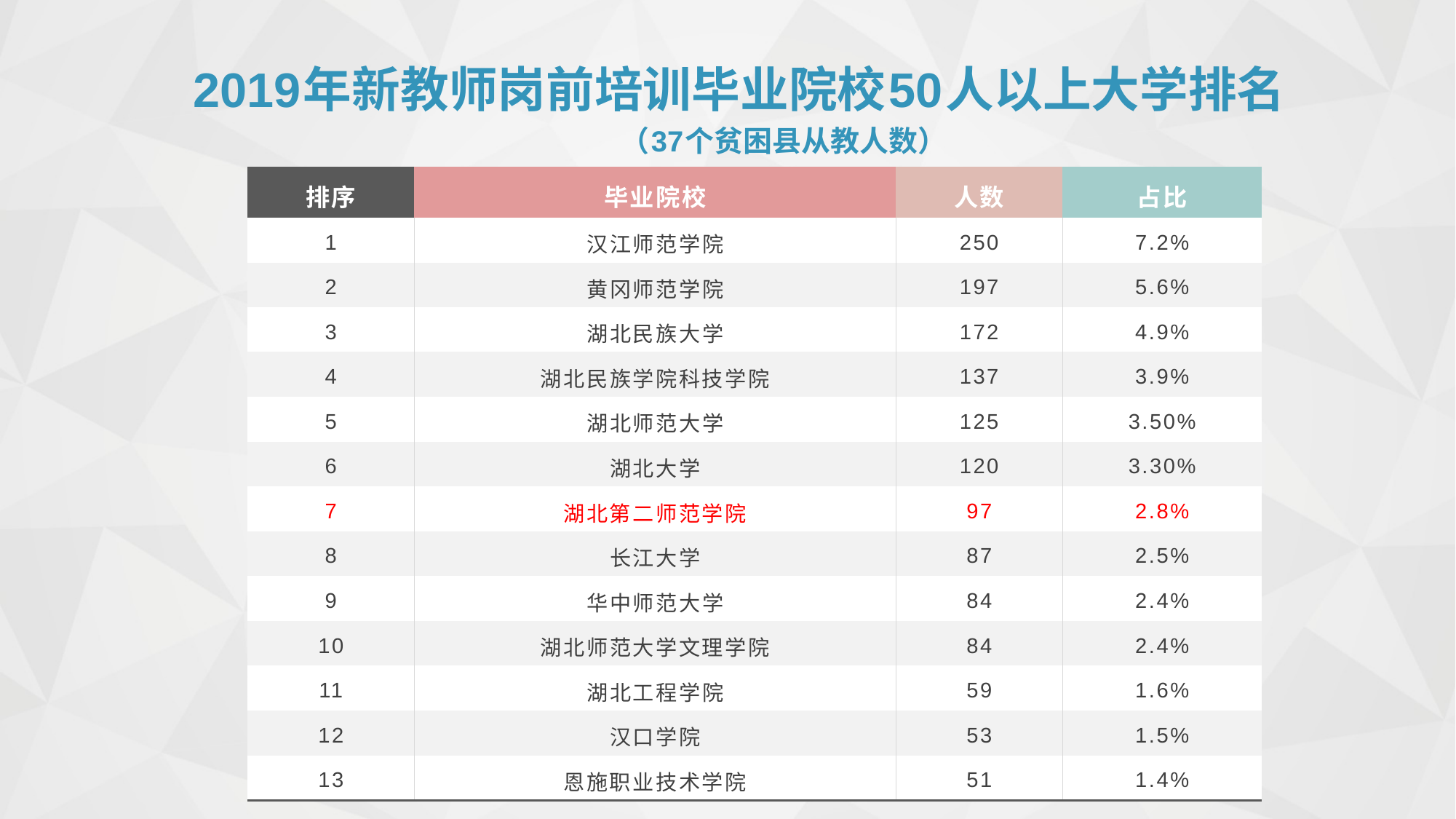

2019年新教师岗前培训毕业院校50人以上大学排名
（37个贫困县从教人数）
| 排序 | 毕业院校 | 人数 | 占比 |
| --- | --- | --- | --- |
| 1 | 汉江师范学院 | 250 | 7.2% |
| 2 | 黄冈师范学院 | 197 | 5.6% |
| 3 | 湖北民族大学 | 172 | 4.9% |
| 4 | 湖北民族学院科技学院 | 137 | 3.9% |
| 5 | 湖北师范大学 | 125 | 3.50% |
| 6 | 湖北大学 | 120 | 3.30% |
| 7 | 湖北第二师范学院 | 97 | 2.8% |
| 8 | 长江大学 | 87 | 2.5% |
| 9 | 华中师范大学 | 84 | 2.4% |
| 10 | 湖北师范大学文理学院 | 84 | 2.4% |
| 11 | 湖北工程学院 | 59 | 1.6% |
| 12 | 汉口学院 | 53 | 1.5% |
| 13 | 恩施职业技术学院 | 51 | 1.4% |